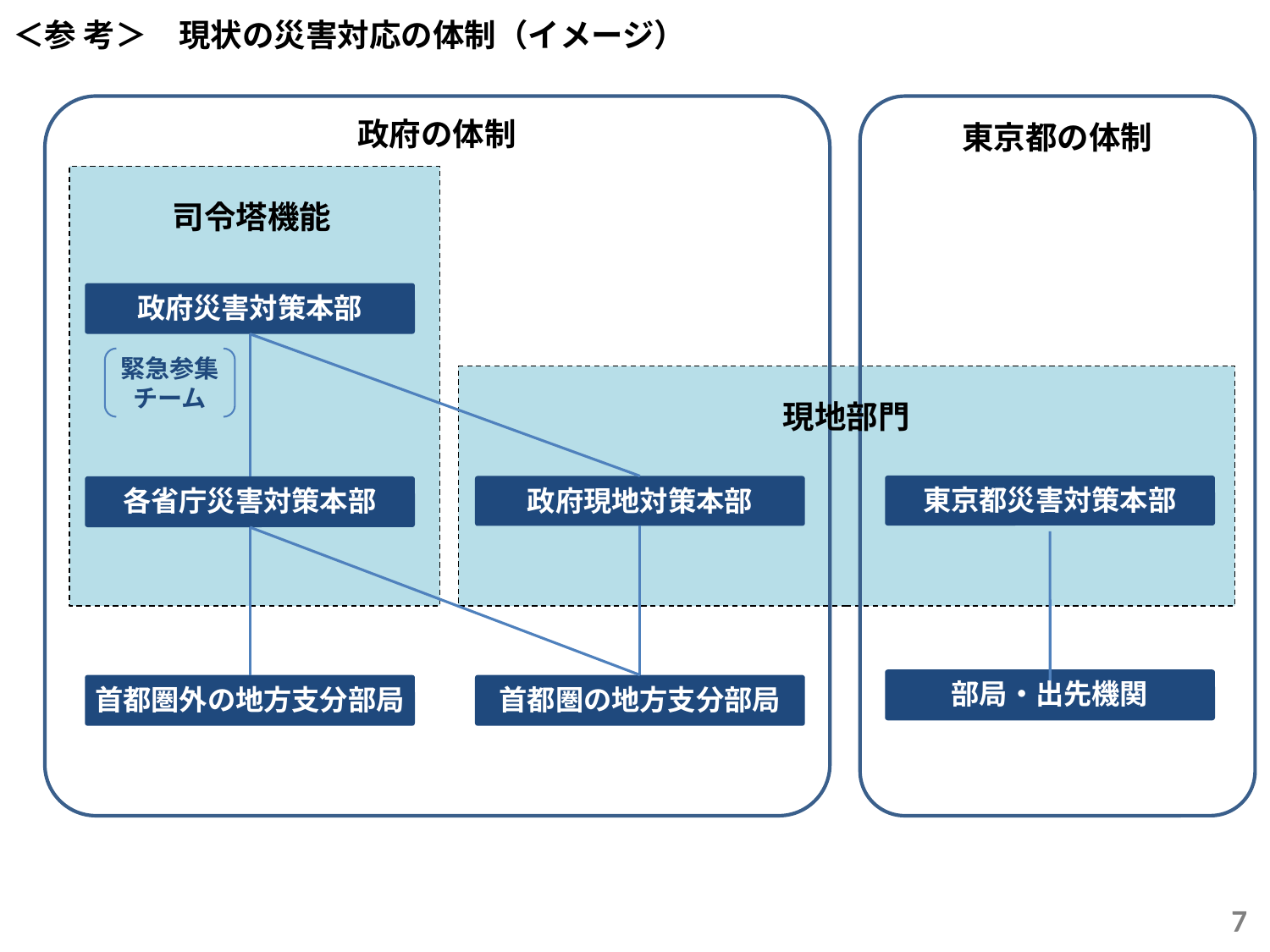

＜参 考＞　現状の災害対応の体制（イメージ）

政府の体制
東京都の体制

司令塔機能
政府災害対策本部
緊急参集チーム

現地部門
東京都災害対策本部
政府現地対策本部
各省庁災害対策本部
部局・出先機関
首都圏外の地方支分部局
首都圏の地方支分部局
7